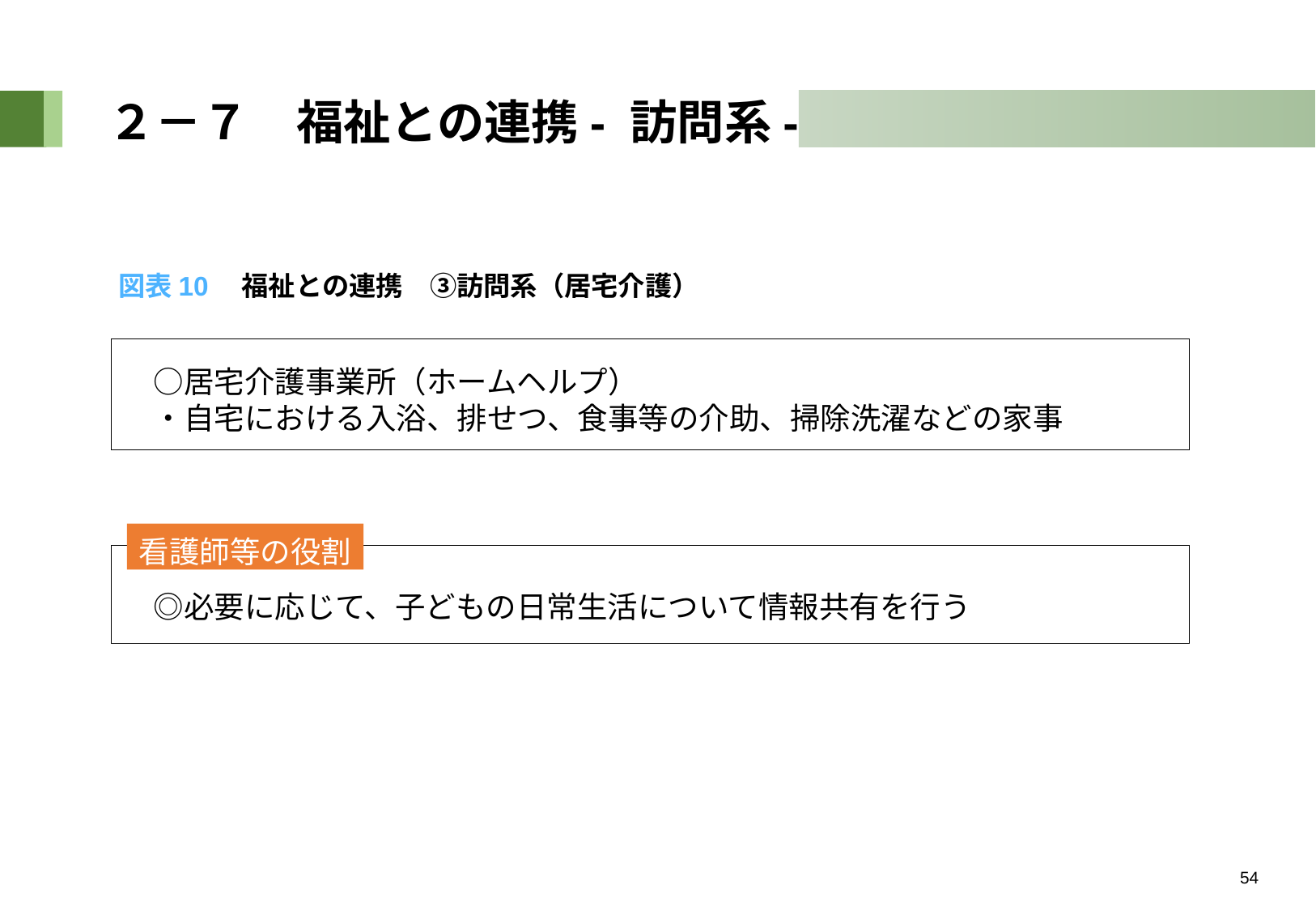

# ２－７　福祉との連携- 訪問系-
図表10　福祉との連携　③訪問系（居宅介護）
　○居宅介護事業所（ホームヘルプ）
　・自宅における入浴、排せつ、食事等の介助、掃除洗濯などの家事
看護師等の役割

　◎必要に応じて、子どもの日常生活について情報共有を行う
54